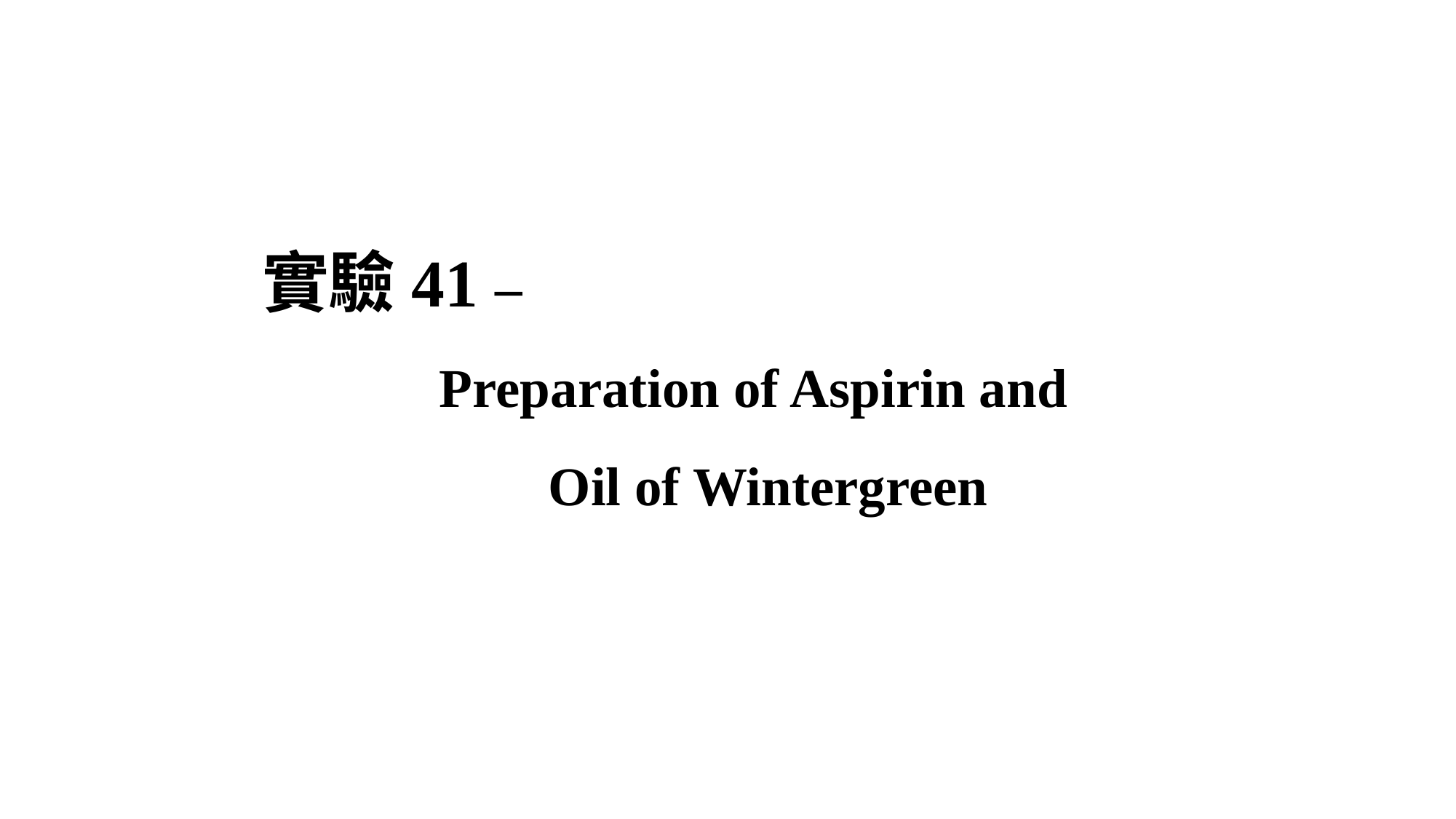

實驗41 –
             Preparation of Aspirin and
                     Oil of Wintergreen